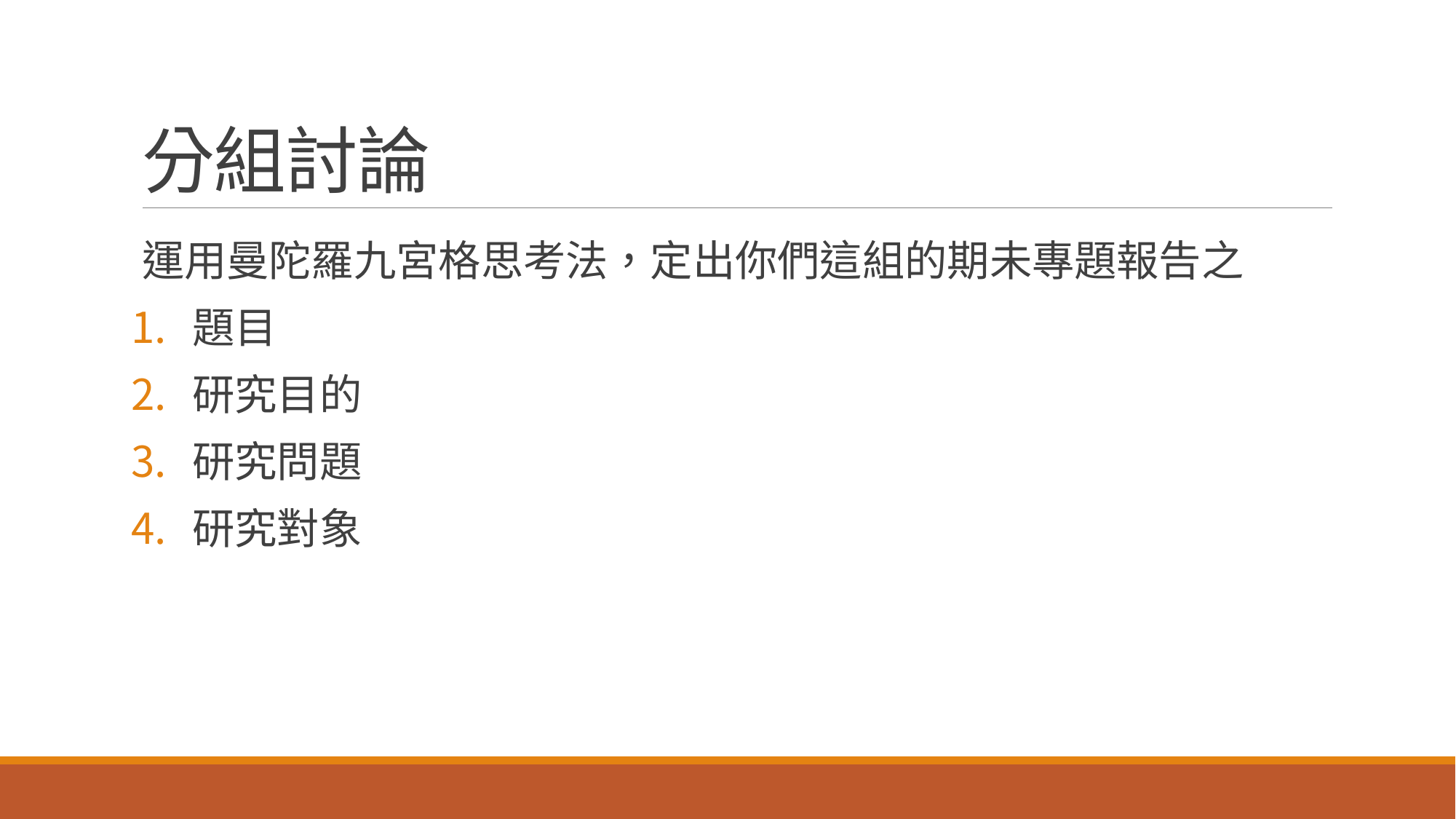

# 分組討論
運用曼陀羅九宮格思考法，定出你們這組的期未專題報告之
題目
研究目的
研究問題
研究對象